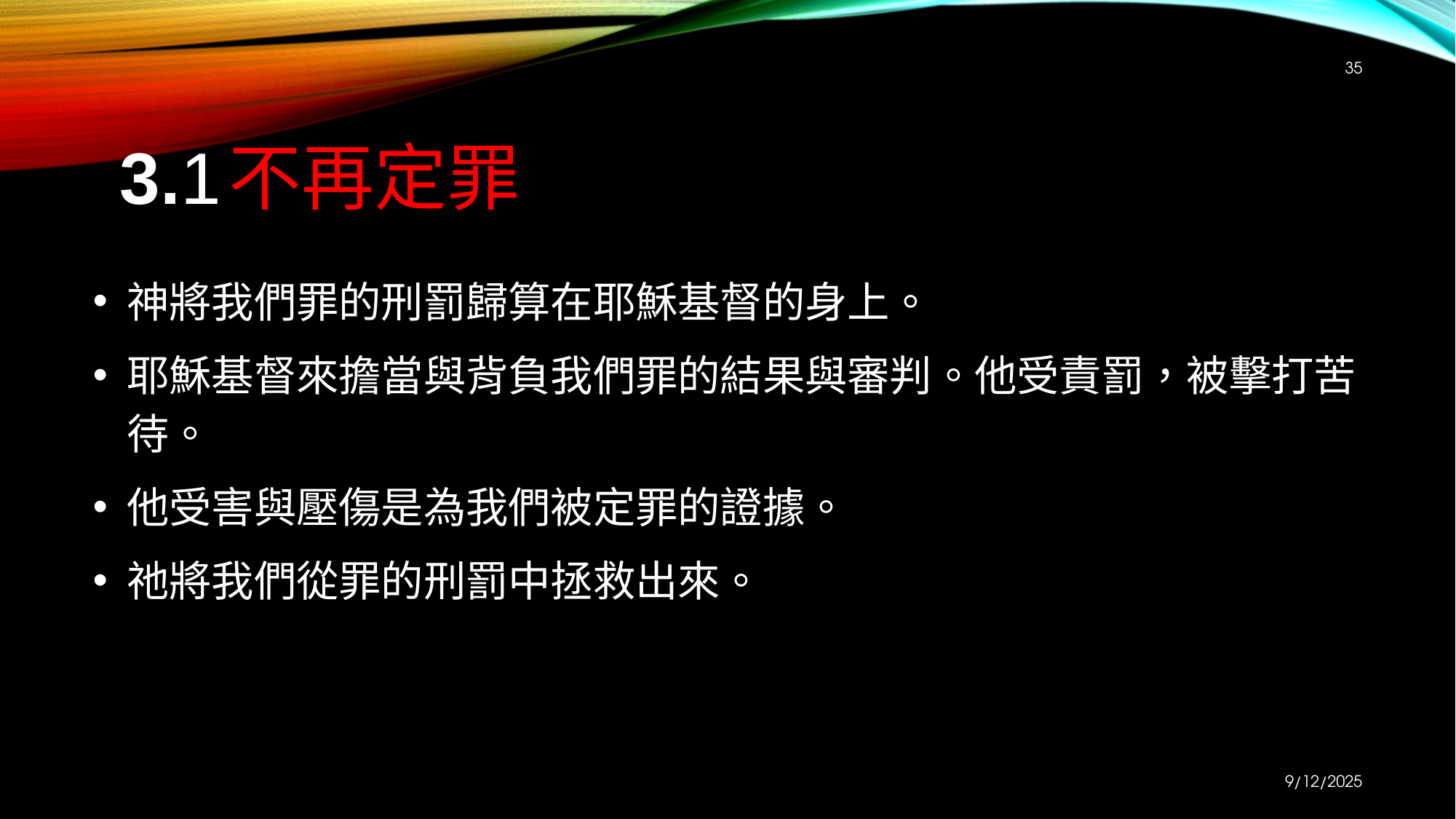

35
# 3.1	不再定罪
神將我們罪的刑罰歸算在耶穌基督的身上。
耶穌基督來擔當與背負我們罪的結果與審判。他受責罰，被擊打苦待。
他受害與壓傷是為我們被定罪的證據。
祂將我們從罪的刑罰中拯救出來。
9/12/2025